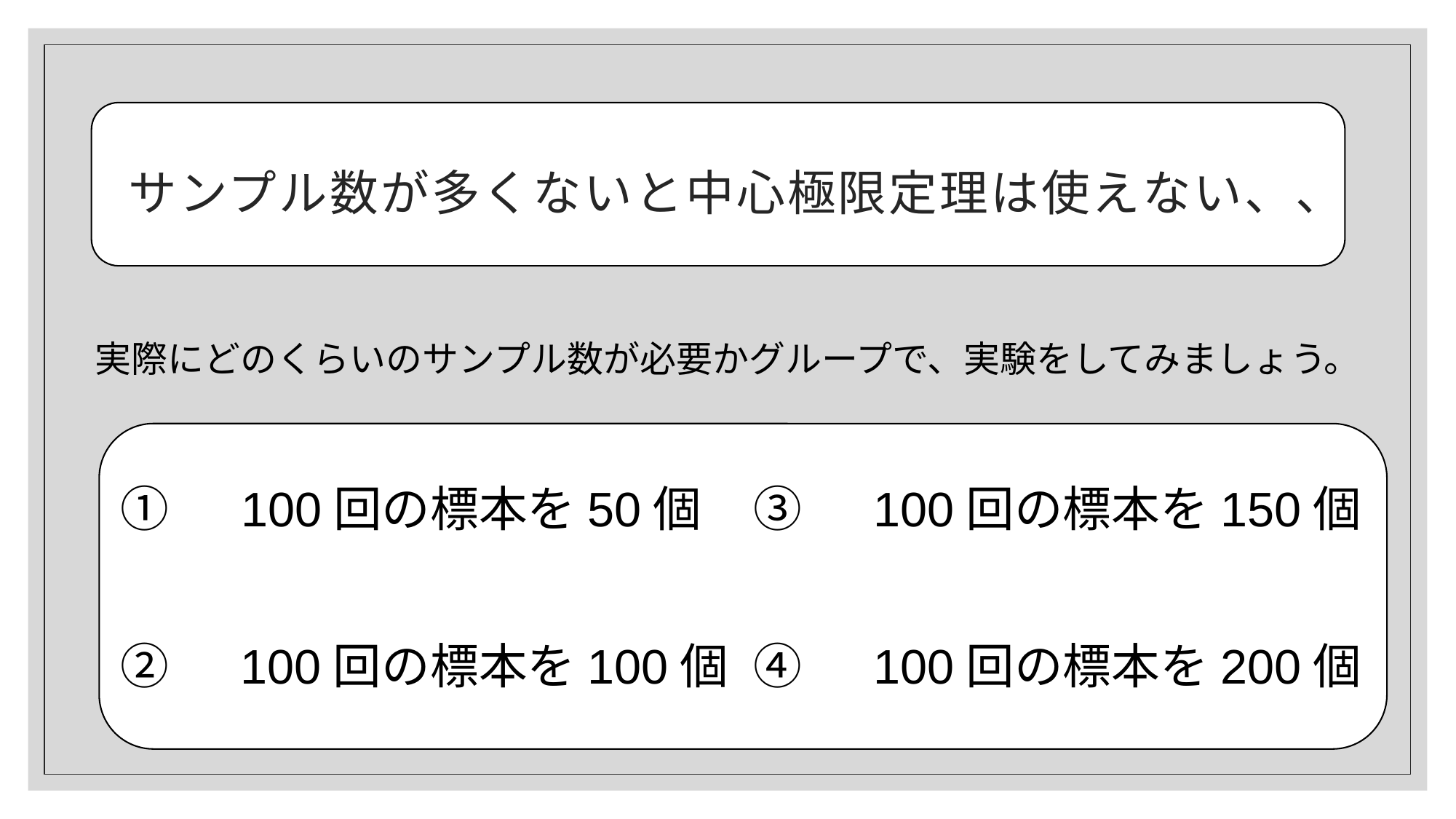

# サンプル数が多くないと中心極限定理は使えない、、
実際にどのくらいのサンプル数が必要かグループで、実験をしてみましょう。

①　100回の標本を50個
③　100回の標本を150個
④　100回の標本を200個
②　100回の標本を100個